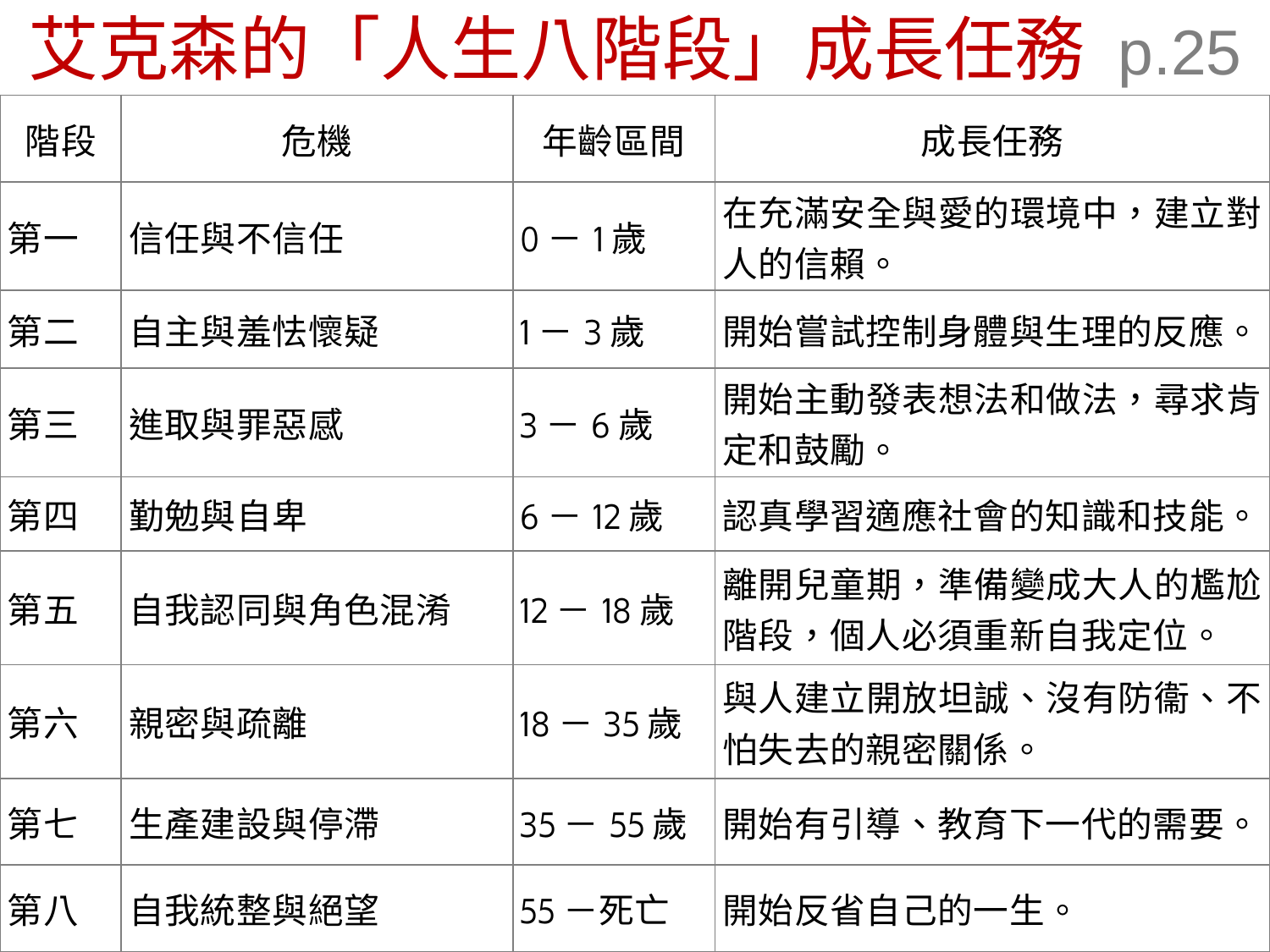

# 艾克森的「人生八階段」成長任務 p.25
| 階段 | 危機 | 年齡區間 | 成長任務 |
| --- | --- | --- | --- |
| 第一 | 信任與不信任 | 0－1歲 | 在充滿安全與愛的環境中，建立對人的信賴。 |
| 第二 | 自主與羞怯懷疑 | 1－3歲 | 開始嘗試控制身體與生理的反應。 |
| 第三 | 進取與罪惡感 | 3－6歲 | 開始主動發表想法和做法，尋求肯定和鼓勵。 |
| 第四 | 勤勉與自卑 | 6－12歲 | 認真學習適應社會的知識和技能。 |
| 第五 | 自我認同與角色混淆 | 12－18歲 | 離開兒童期，準備變成大人的尷尬階段，個人必須重新自我定位。 |
| 第六 | 親密與疏離 | 18－35歲 | 與人建立開放坦誠、沒有防衞、不怕失去的親密關係。 |
| 第七 | 生產建設與停滯 | 35－55歲 | 開始有引導、教育下一代的需要。 |
| 第八 | 自我統整與絕望 | 55－死亡 | 開始反省自己的一生。 |